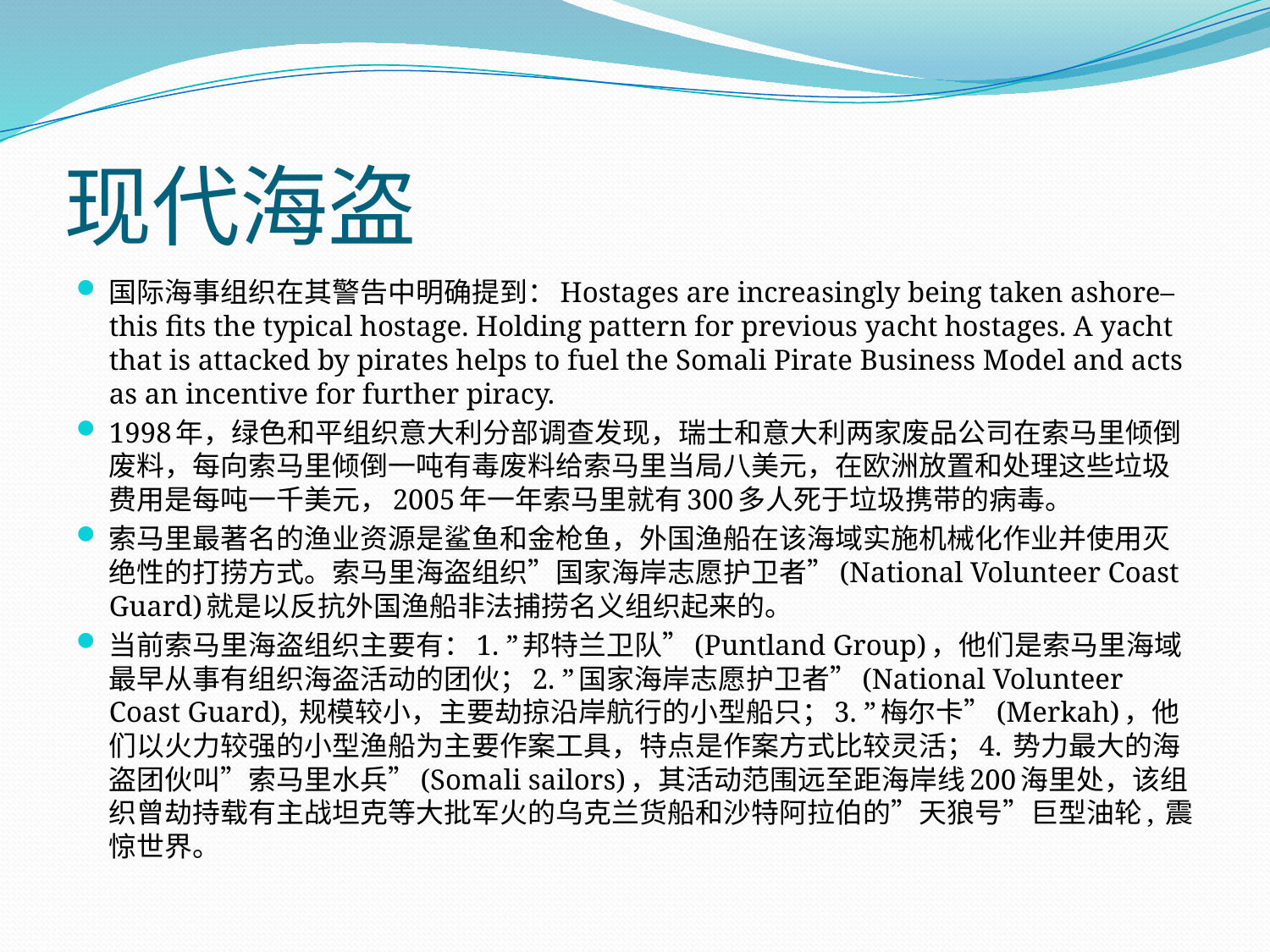

# 现代海盗
国际海事组织在其警告中明确提到：Hostages are increasingly being taken ashore– this fits the typical hostage. Holding pattern for previous yacht hostages. A yacht that is attacked by pirates helps to fuel the Somali Pirate Business Model and acts as an incentive for further piracy.
1998年，绿色和平组织意大利分部调查发现，瑞士和意大利两家废品公司在索马里倾倒废料，每向索马里倾倒一吨有毒废料给索马里当局八美元，在欧洲放置和处理这些垃圾费用是每吨一千美元，2005年一年索马里就有300多人死于垃圾携带的病毒。
索马里最著名的渔业资源是鲨鱼和金枪鱼，外国渔船在该海域实施机械化作业并使用灭绝性的打捞方式。索马里海盗组织”国家海岸志愿护卫者”(National Volunteer Coast Guard)就是以反抗外国渔船非法捕捞名义组织起来的。
当前索马里海盗组织主要有：1. ”邦特兰卫队”(Puntland Group)，他们是索马里海域最早从事有组织海盗活动的团伙；2. ”国家海岸志愿护卫者”(National Volunteer Coast Guard), 规模较小，主要劫掠沿岸航行的小型船只；3. ”梅尔卡”(Merkah)，他们以火力较强的小型渔船为主要作案工具，特点是作案方式比较灵活；4. 势力最大的海盗团伙叫”索马里水兵”(Somali sailors)，其活动范围远至距海岸线200海里处，该组织曾劫持载有主战坦克等大批军火的乌克兰货船和沙特阿拉伯的”天狼号”巨型油轮, 震惊世界。